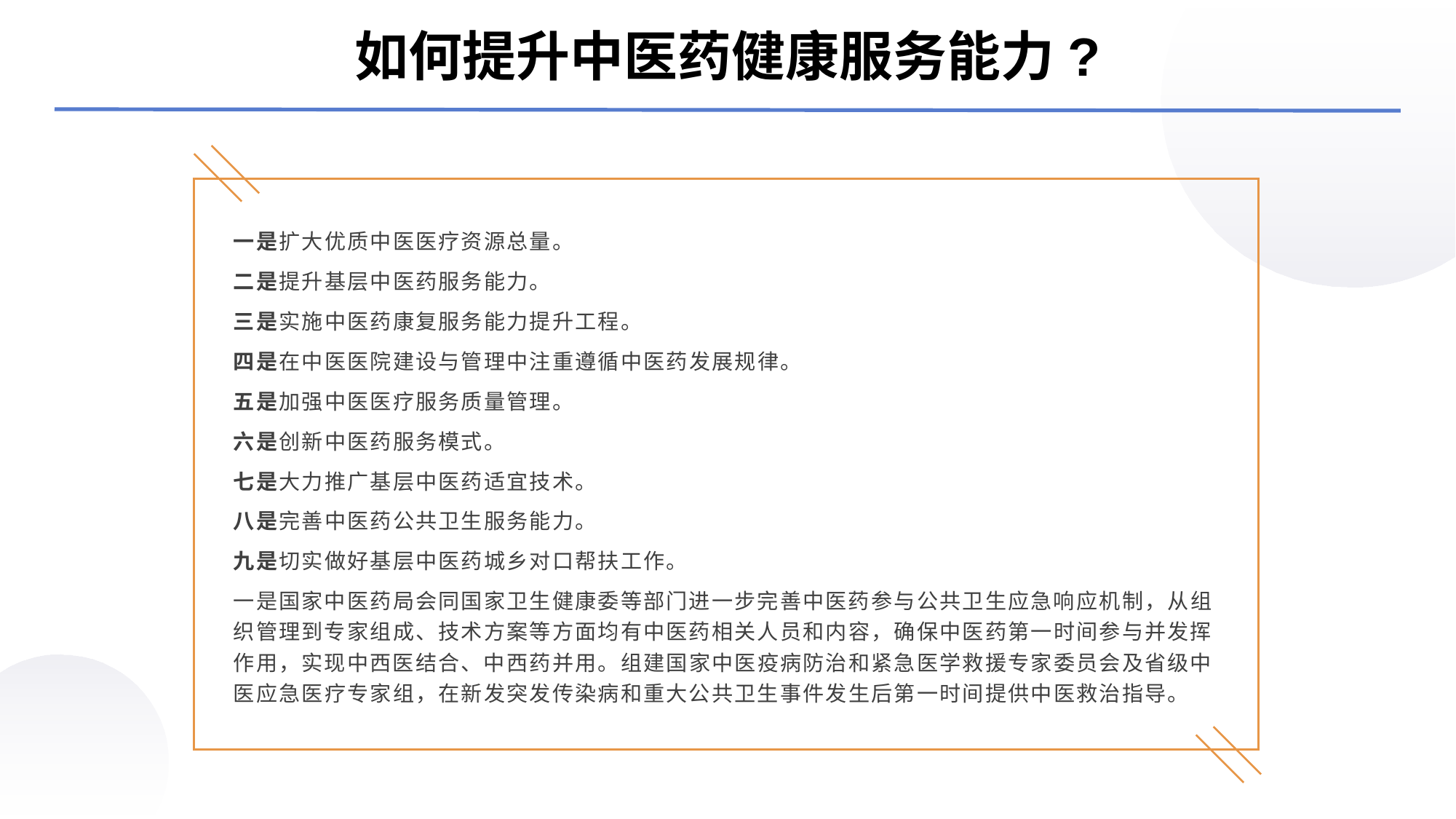

如何提升中医药健康服务能力?

一是扩大优质中医医疗资源总量。
二是提升基层中医药服务能力。
三是实施中医药康复服务能力提升工程。
四是在中医医院建设与管理中注重遵循中医药发展规律。
五是加强中医医疗服务质量管理。
六是创新中医药服务模式。
七是大力推广基层中医药适宜技术。
八是完善中医药公共卫生服务能力。
九是切实做好基层中医药城乡对口帮扶工作。
一是国家中医药局会同国家卫生健康委等部门进一步完善中医药参与公共卫生应急响应机制，从组织管理到专家组成、技术方案等方面均有中医药相关人员和内容，确保中医药第一时间参与并发挥作用，实现中西医结合、中西药并用。组建国家中医疫病防治和紧急医学救援专家委员会及省级中医应急医疗专家组，在新发突发传染病和重大公共卫生事件发生后第一时间提供中医救治指导。